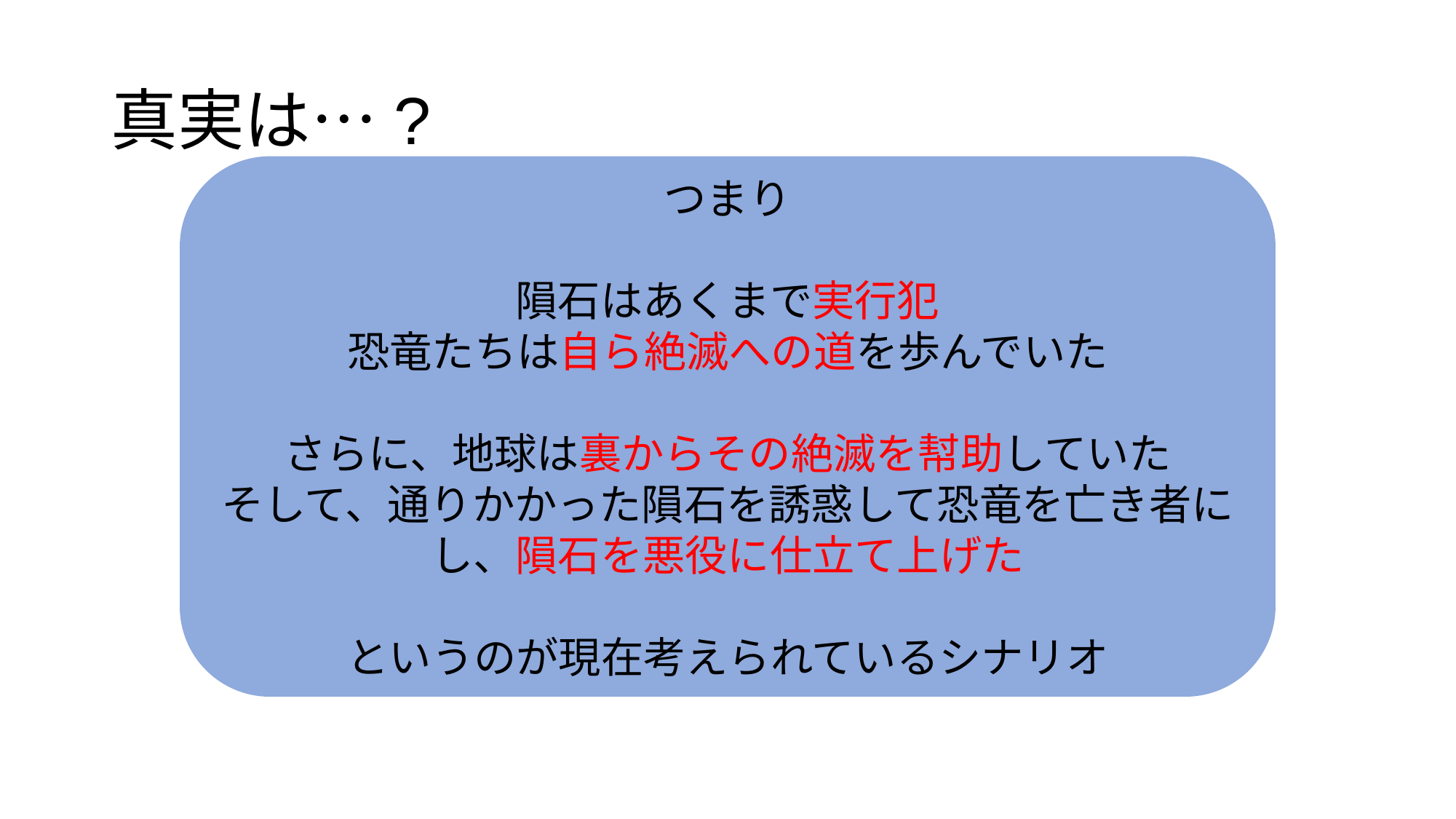

# 真実は…?
つまり

隕石はあくまで実行犯
恐竜たちは自ら絶滅への道を歩んでいた

さらに、地球は裏からその絶滅を幇助していた
そして、通りかかった隕石を誘惑して恐竜を亡き者にし、隕石を悪役に仕立て上げた

というのが現在考えられているシナリオ
確かに、隕石の衝突は恐竜の絶滅をもたらした

しかし、原因はそれだけではない

生態系の崩壊がもともと進んでいた
↑
大規模な火山の噴火　+ 食物連鎖の崩壊